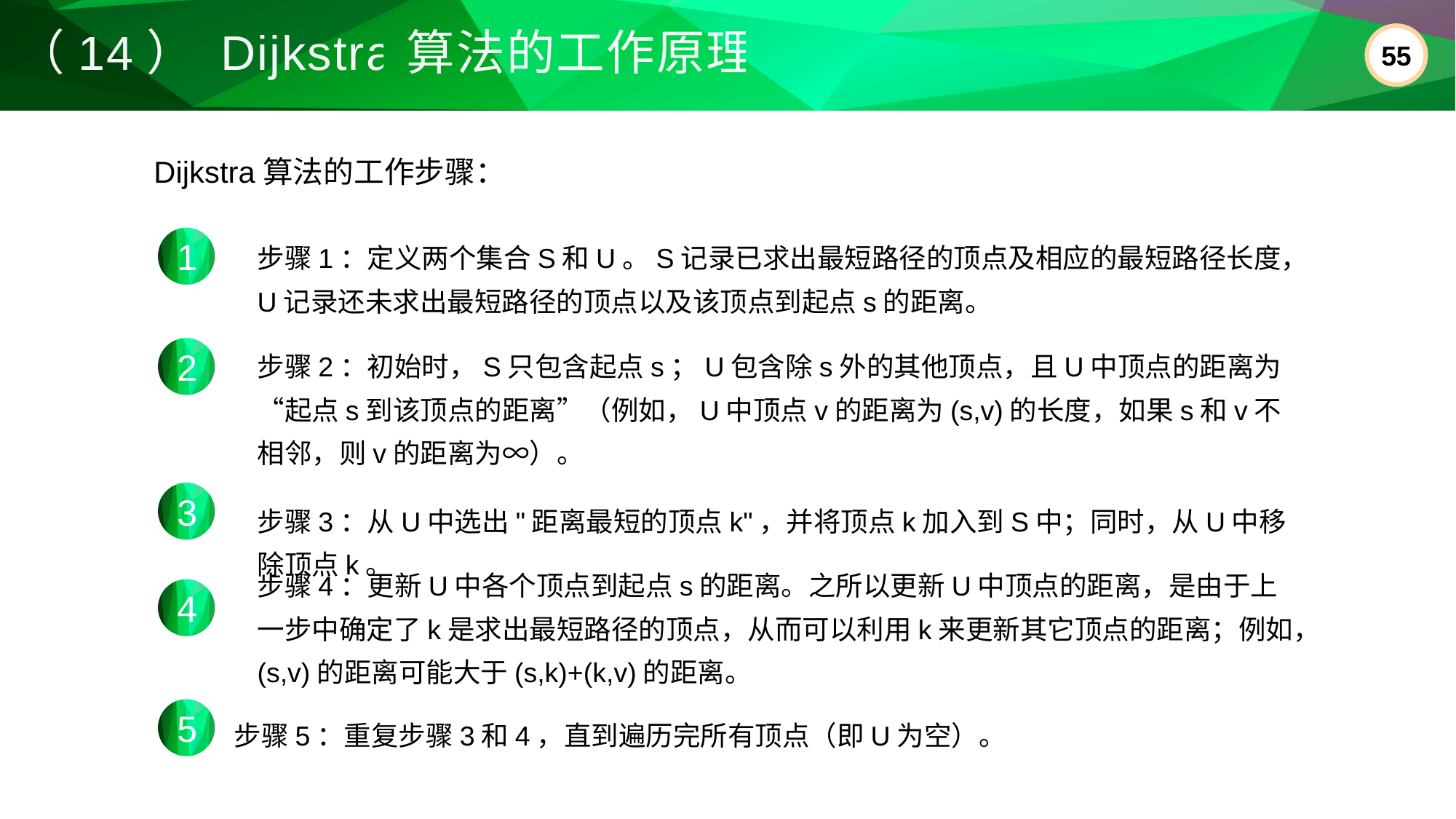

（14） Dijkstra算法的工作原理
Dijkstra算法的工作步骤：
步骤1：定义两个集合S和U。S记录已求出最短路径的顶点及相应的最短路径长度，U记录还未求出最短路径的顶点以及该顶点到起点s的距离。
1
步骤2：初始时，S只包含起点s；U包含除s外的其他顶点，且U中顶点的距离为“起点s到该顶点的距离”（例如，U中顶点v的距离为(s,v)的长度，如果s和v不相邻，则v的距离为∞）。
2
3
步骤3：从U中选出"距离最短的顶点k"，并将顶点k加入到S中；同时，从U中移除顶点k。
步骤4：更新U中各个顶点到起点s的距离。之所以更新U中顶点的距离，是由于上一步中确定了k是求出最短路径的顶点，从而可以利用k来更新其它顶点的距离；例如，(s,v)的距离可能大于(s,k)+(k,v)的距离。
4
5
步骤5：重复步骤3和4，直到遍历完所有顶点（即U为空）。